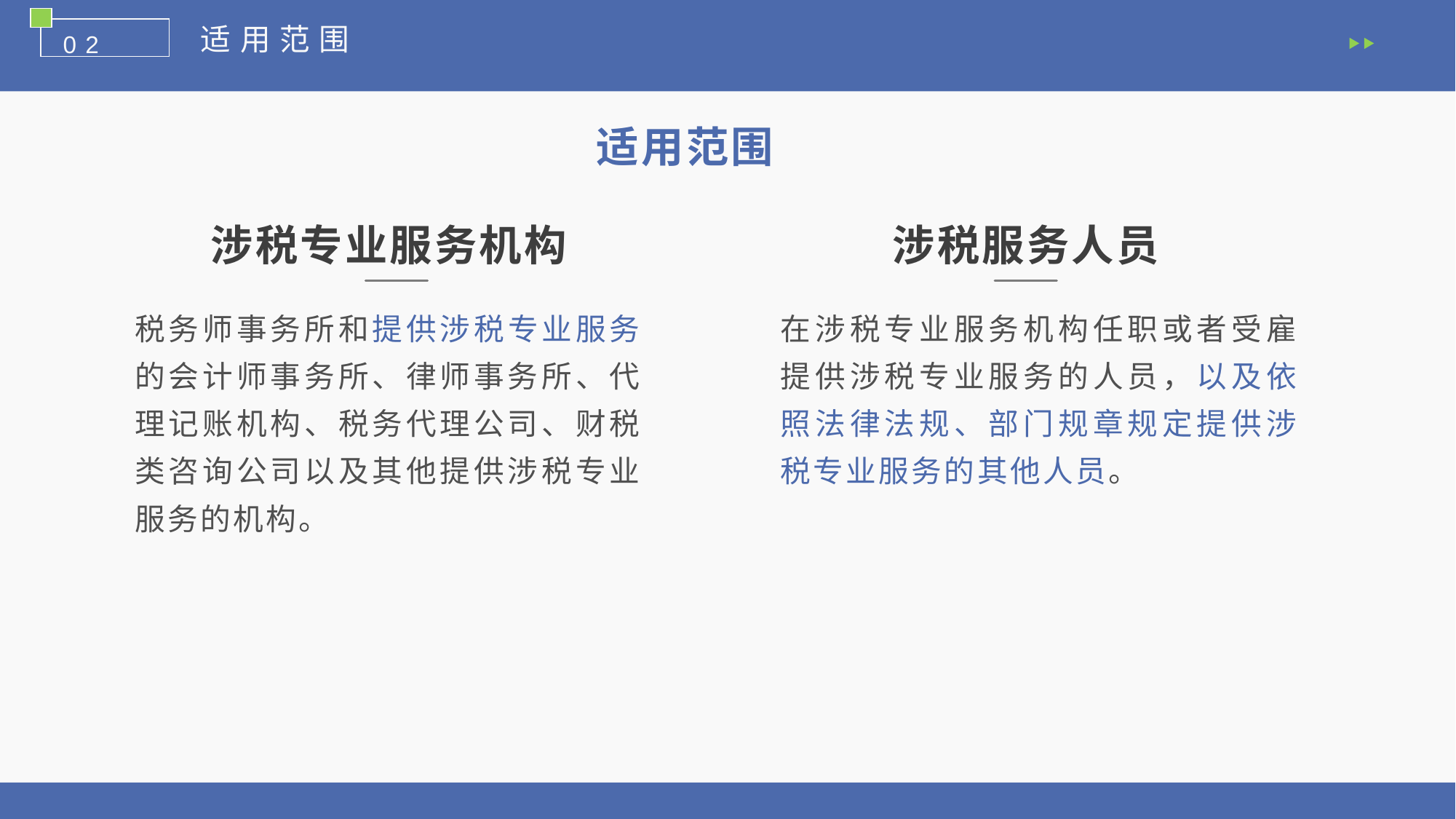

适用范围

02

适用范围
涉税专业服务机构
涉税服务人员
税务师事务所和提供涉税专业服务的会计师事务所、律师事务所、代理记账机构、税务代理公司、财税类咨询公司以及其他提供涉税专业服务的机构。
在涉税专业服务机构任职或者受雇提供涉税专业服务的人员，以及依照法律法规、部门规章规定提供涉税专业服务的其他人员。